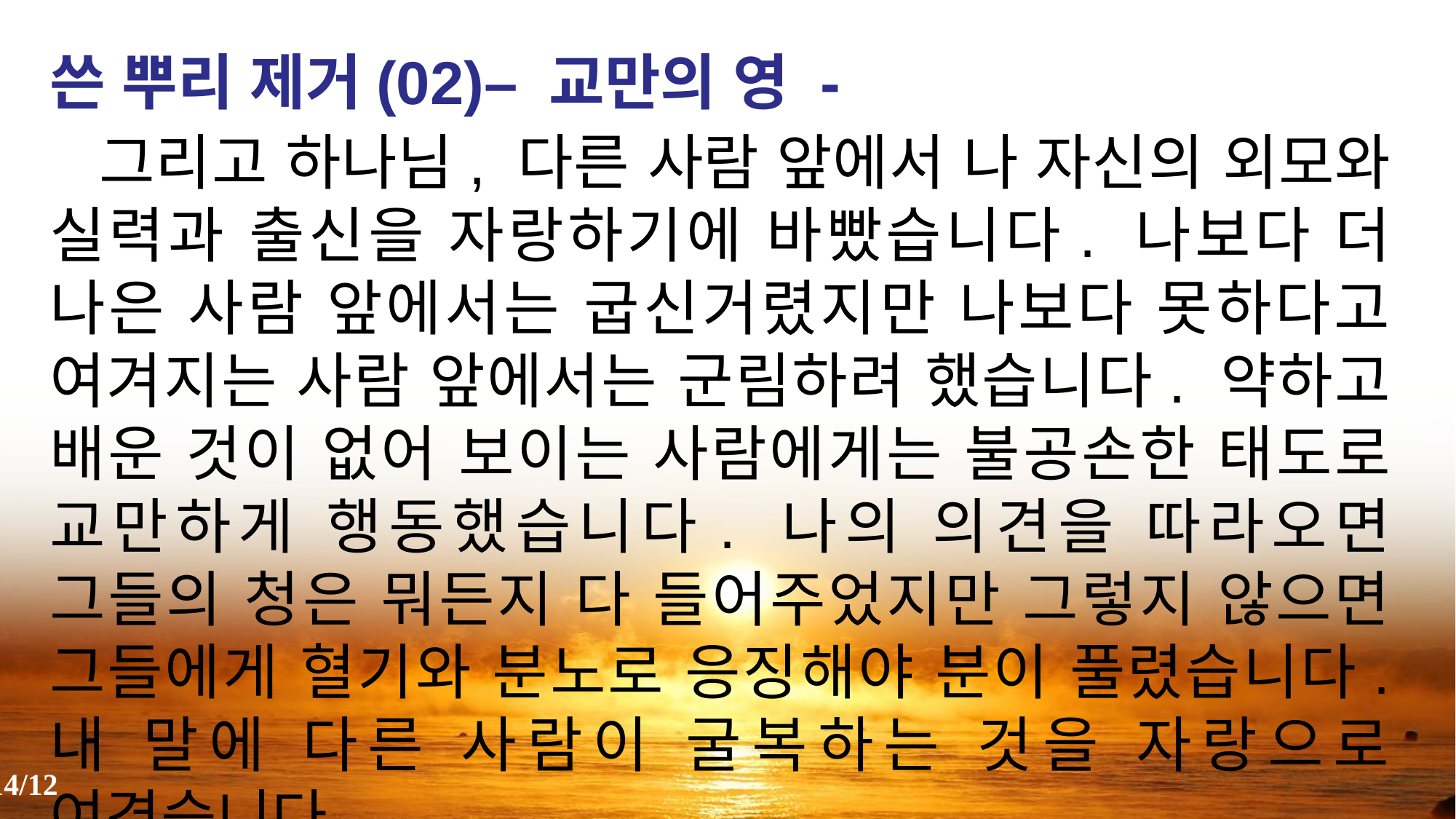

쓴 뿌리 제거(02)– 교만의 영 -
  그리고 하나님, 다른 사람 앞에서 나 자신의 외모와 실력과 출신을 자랑하기에 바빴습니다. 나보다 더 나은 사람 앞에서는 굽신거렸지만 나보다 못하다고 여겨지는 사람 앞에서는 군림하려 했습니다. 약하고 배운 것이 없어 보이는 사람에게는 불공손한 태도로 교만하게 행동했습니다. 나의 의견을 따라오면 그들의 청은 뭐든지 다 들어주었지만 그렇지 않으면 그들에게 혈기와 분노로 응징해야 분이 풀렸습니다. 내 말에 다른 사람이 굴복하는 것을 자랑으로 여겼습니다.